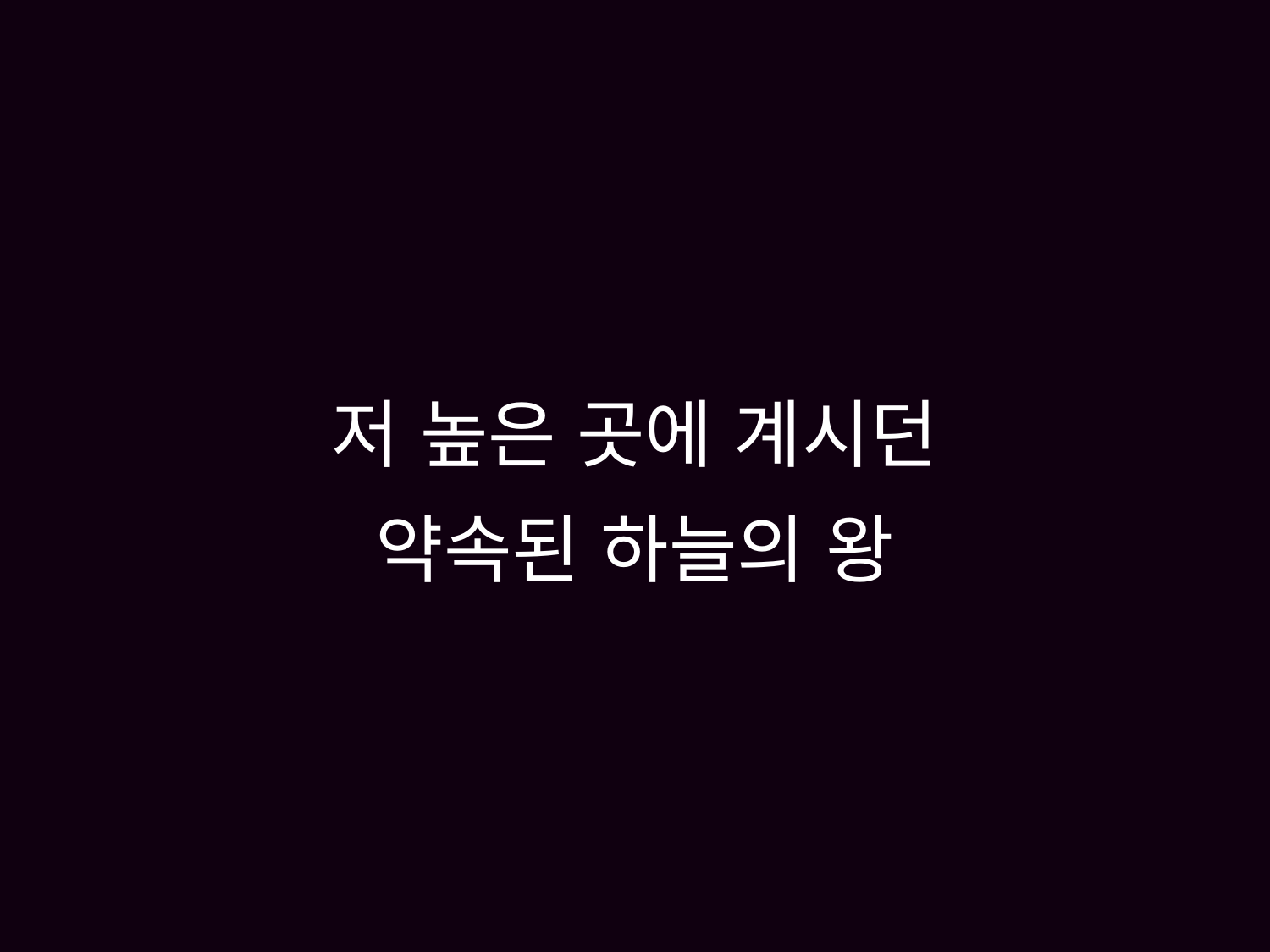

# 저 높은 곳에 계시던 약속된 하늘의 왕